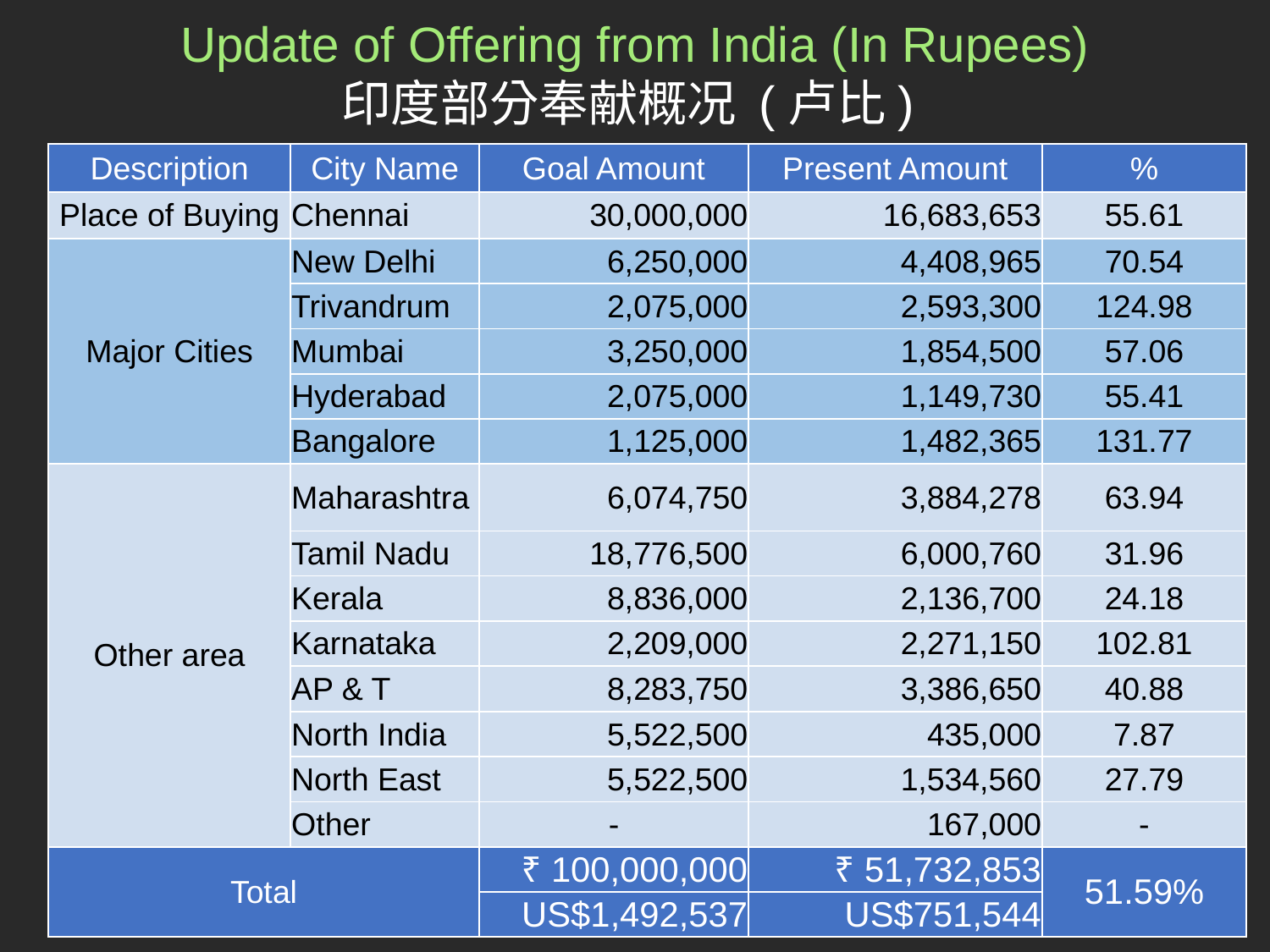

Update of Offering from India (In Rupees)
印度部分奉献概况 (卢比)
| Description | City Name | Goal Amount | Present Amount | % |
| --- | --- | --- | --- | --- |
| Place of Buying | Chennai | 30,000,000 | 16,683,653 | 55.61 |
| Major Cities | New Delhi | 6,250,000 | 4,408,965 | 70.54 |
|  | Trivandrum | 2,075,000 | 2,593,300 | 124.98 |
|  | Mumbai | 3,250,000 | 1,854,500 | 57.06 |
|  | Hyderabad | 2,075,000 | 1,149,730 | 55.41 |
|  | Bangalore | 1,125,000 | 1,482,365 | 131.77 |
| Other area | Maharashtra | 6,074,750 | 3,884,278 | 63.94 |
|  | Tamil Nadu | 18,776,500 | 6,000,760 | 31.96 |
|  | Kerala | 8,836,000 | 2,136,700 | 24.18 |
|  | Karnataka | 2,209,000 | 2,271,150 | 102.81 |
|  | AP & T | 8,283,750 | 3,386,650 | 40.88 |
|  | North India | 5,522,500 | 435,000 | 7.87 |
|  | North East | 5,522,500 | 1,534,560 | 27.79 |
|  | Other | - | 167,000 | - |
| Total |  | ₹ 100,000,000 | ₹ 51,732,853 | 51.59% |
|  |  | US$1,492,537 | US$751,544 |  |